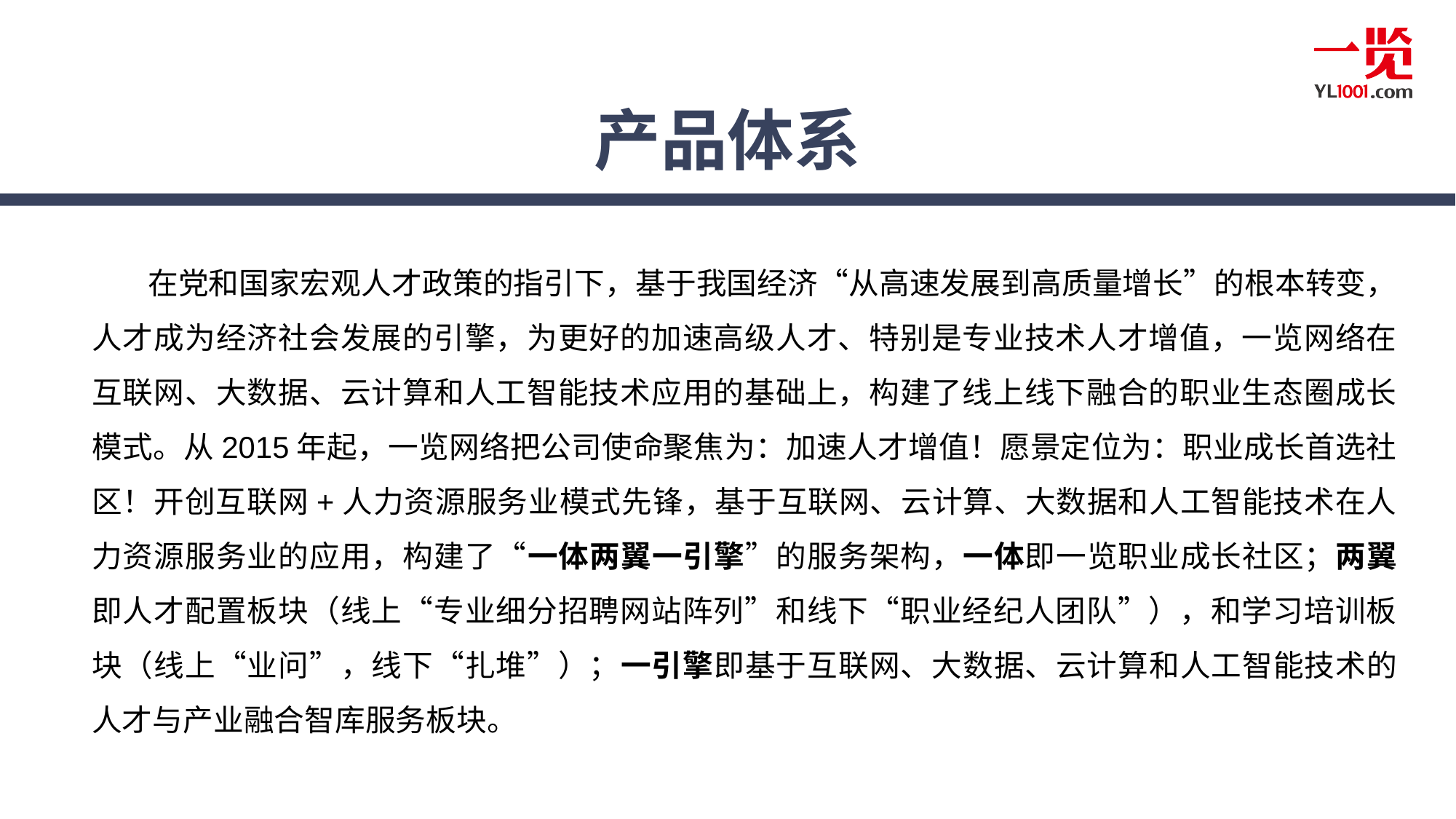

产品体系

        在党和国家宏观人才政策的指引下，基于我国经济“从高速发展到高质量增长”的根本转变，人才成为经济社会发展的引擎，为更好的加速高级人才、特别是专业技术人才增值，一览网络在互联网、大数据、云计算和人工智能技术应用的基础上，构建了线上线下融合的职业生态圈成长模式。从2015年起，一览网络把公司使命聚焦为：加速人才增值！愿景定位为：职业成长首选社区！开创互联网+人力资源服务业模式先锋，基于互联网、云计算、大数据和人工智能技术在人力资源服务业的应用，构建了“一体两翼一引擎”的服务架构，一体即一览职业成长社区；两翼即人才配置板块（线上“专业细分招聘网站阵列”和线下“职业经纪人团队”），和学习培训板块（线上“业问”，线下“扎堆”）；一引擎即基于互联网、大数据、云计算和人工智能技术的人才与产业融合智库服务板块。